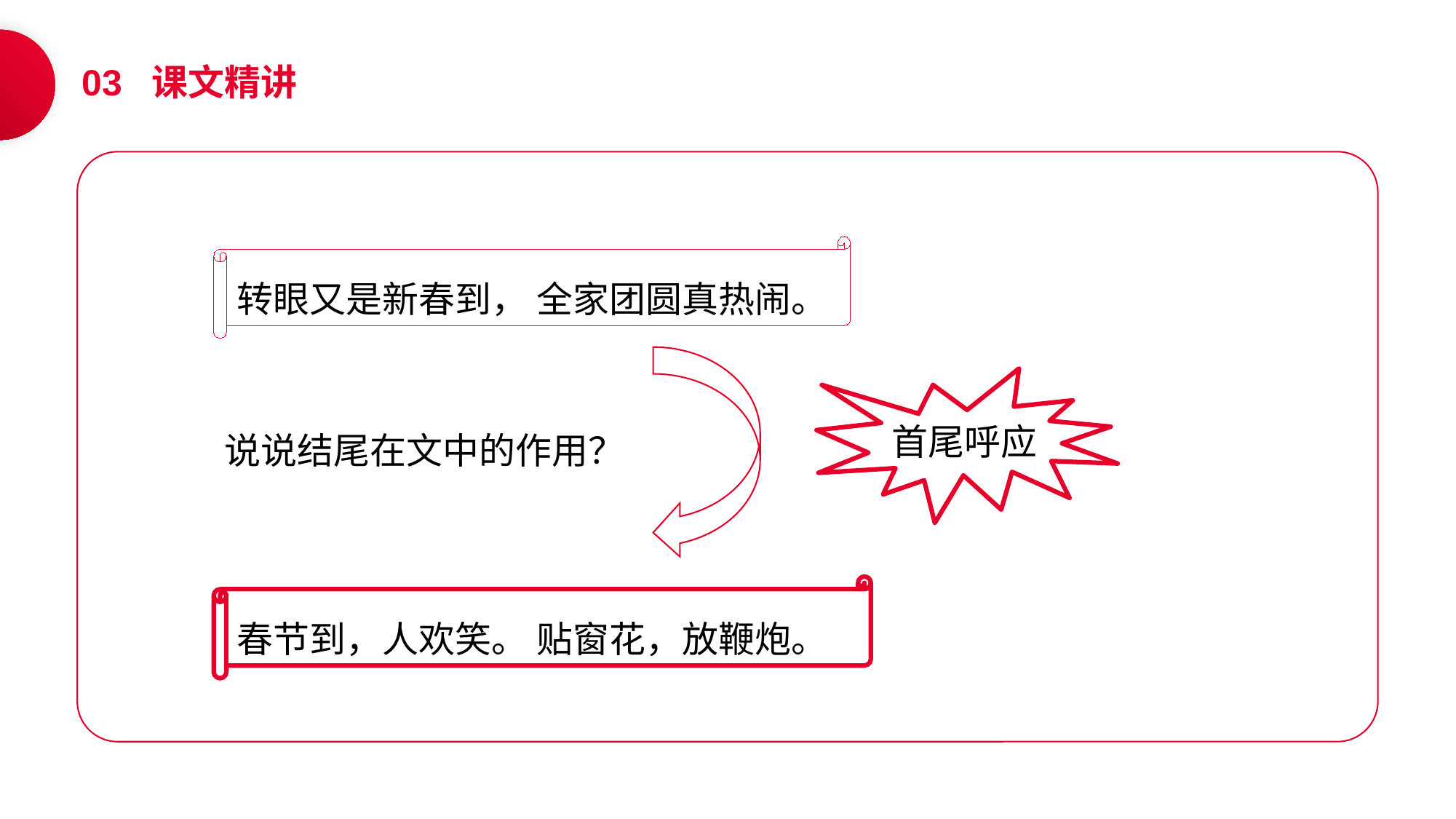

03  课文精讲
转眼又是新春到， 全家团圆真热闹。

首尾呼应
说说结尾在文中的作用？
春节到，人欢笑。 贴窗花，放鞭炮。